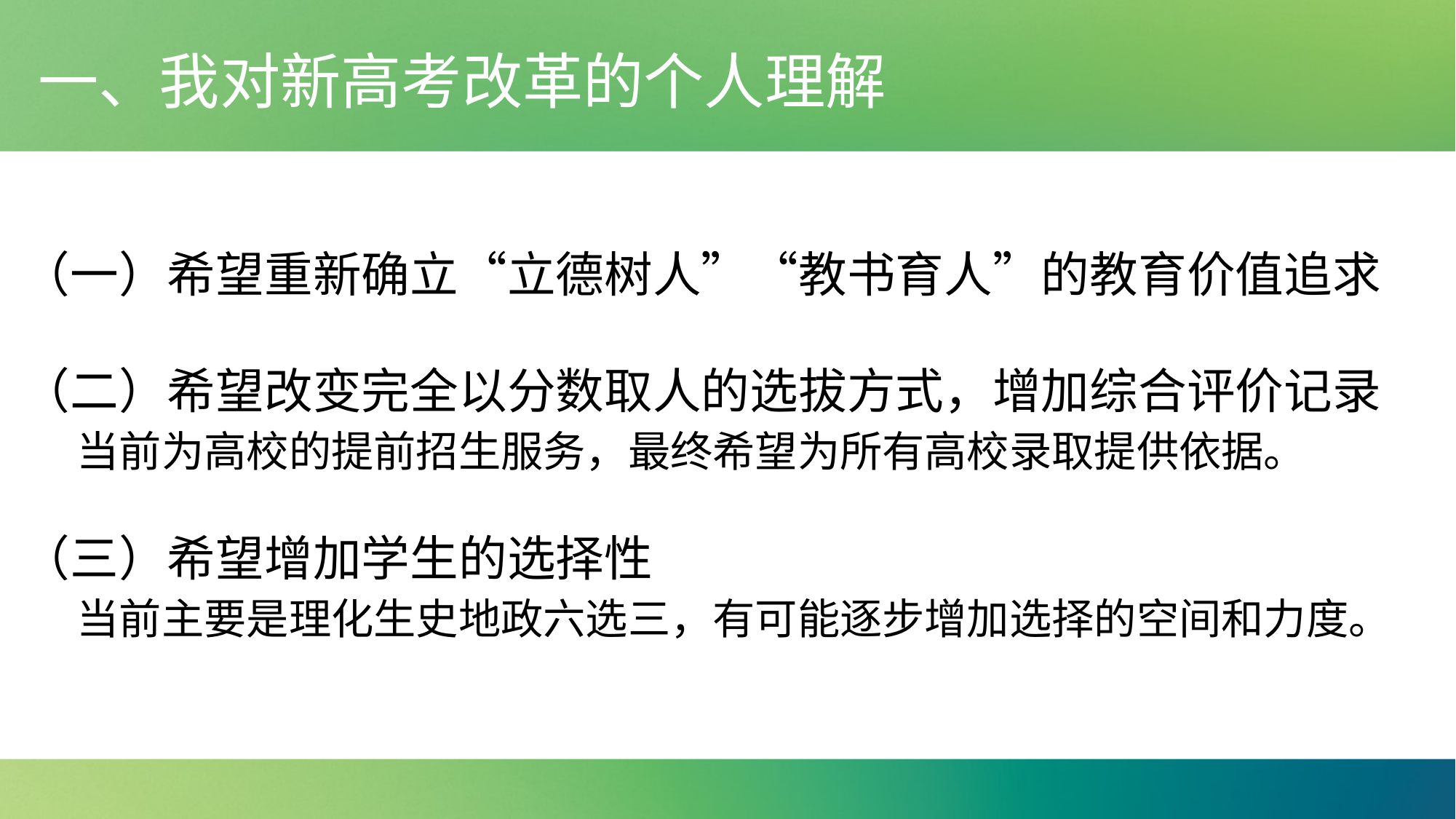

一、我对新高考改革的个人理解
（一）希望重新确立“立德树人”“教书育人”的教育价值追求

（二）希望改变完全以分数取人的选拔方式，增加综合评价记录
    当前为高校的提前招生服务，最终希望为所有高校录取提供依据。

（三）希望增加学生的选择性
    当前主要是理化生史地政六选三，有可能逐步增加选择的空间和力度。